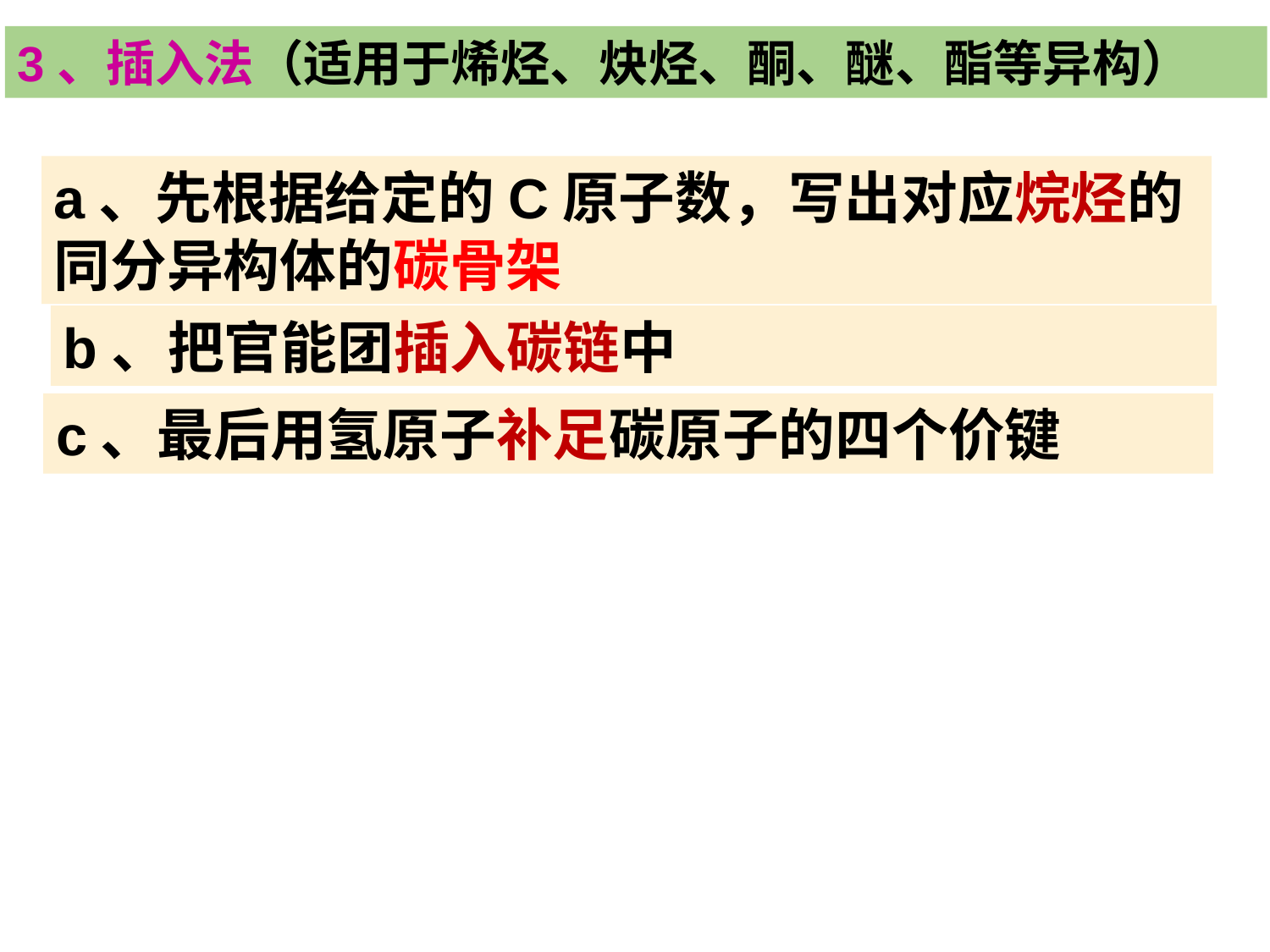

3、插入法（适用于烯烃、炔烃、酮、醚、酯等异构）
a、先根据给定的C原子数，写出对应烷烃的同分异构体的碳骨架
b、把官能团插入碳链中
c、最后用氢原子补足碳原子的四个价键